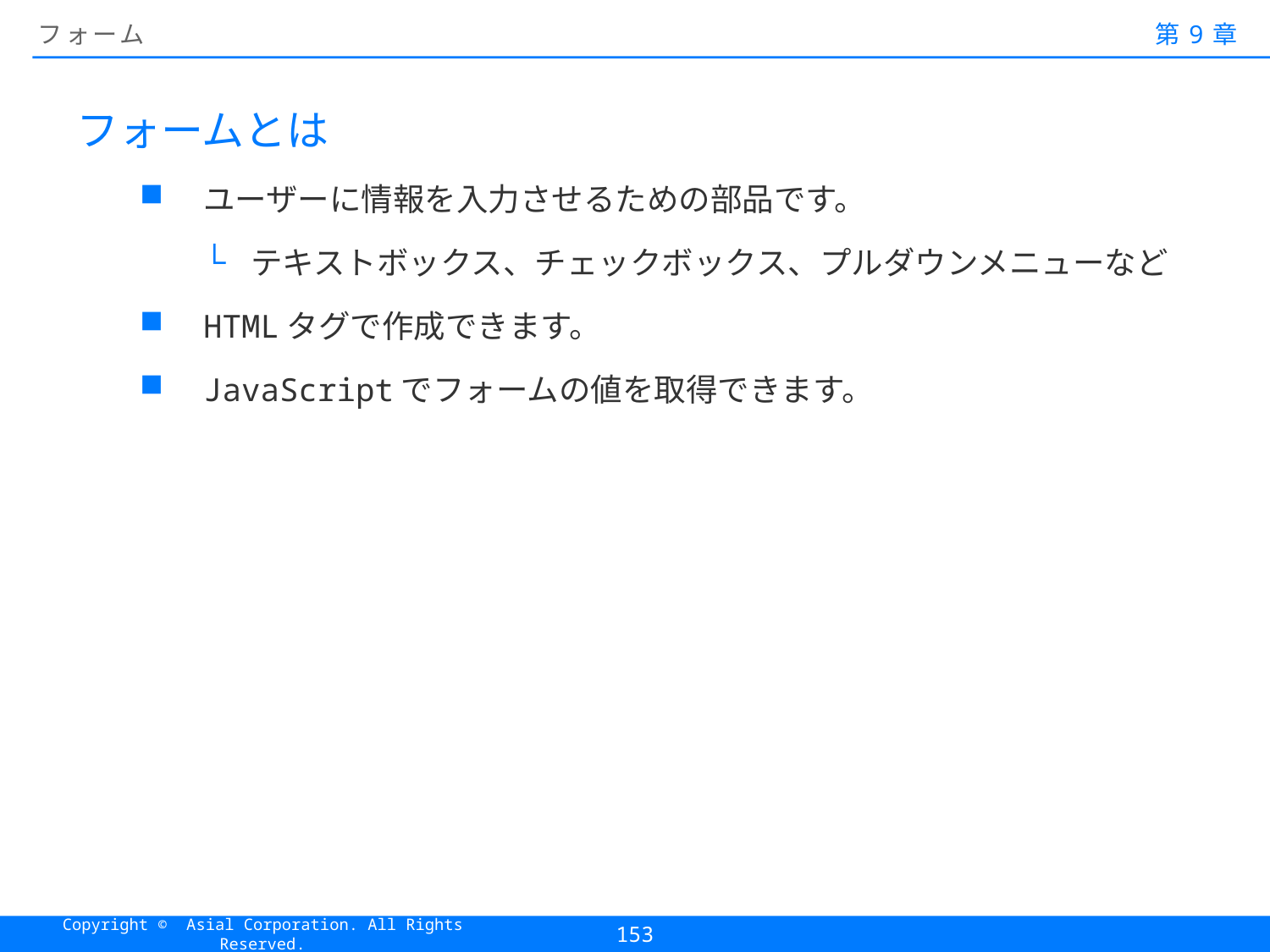

# フォーム
第9章
フォームとは
ユーザーに情報を入力させるための部品です。
テキストボックス、チェックボックス、プルダウンメニューなど
HTMLタグで作成できます。
JavaScriptでフォームの値を取得できます。

153